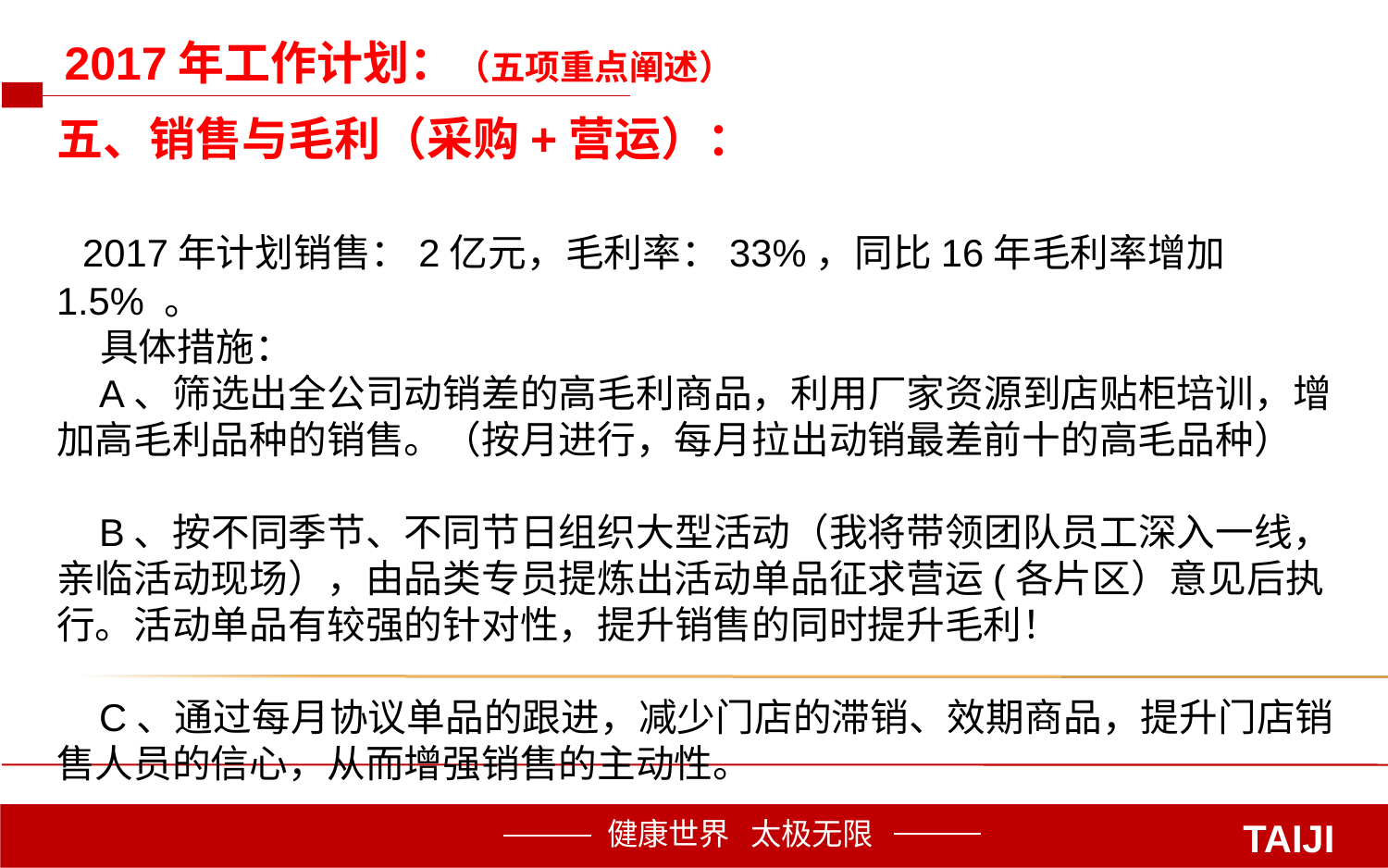

2017年工作计划：（五项重点阐述）

五、销售与毛利（采购+营运）：

  2017年计划销售：2亿元，毛利率：33%，同比16年毛利率增加1.5% 。
    具体措施：
    A、筛选出全公司动销差的高毛利商品，利用厂家资源到店贴柜培训，增加高毛利品种的销售。（按月进行，每月拉出动销最差前十的高毛品种）

    B、按不同季节、不同节日组织大型活动（我将带领团队员工深入一线，亲临活动现场），由品类专员提炼出活动单品征求营运(各片区）意见后执行。活动单品有较强的针对性，提升销售的同时提升毛利！

    C、通过每月协议单品的跟进，减少门店的滞销、效期商品，提升门店销售人员的信心，从而增强销售的主动性。

TAIJI
健康世界   太极无限
健康世界   太极无限